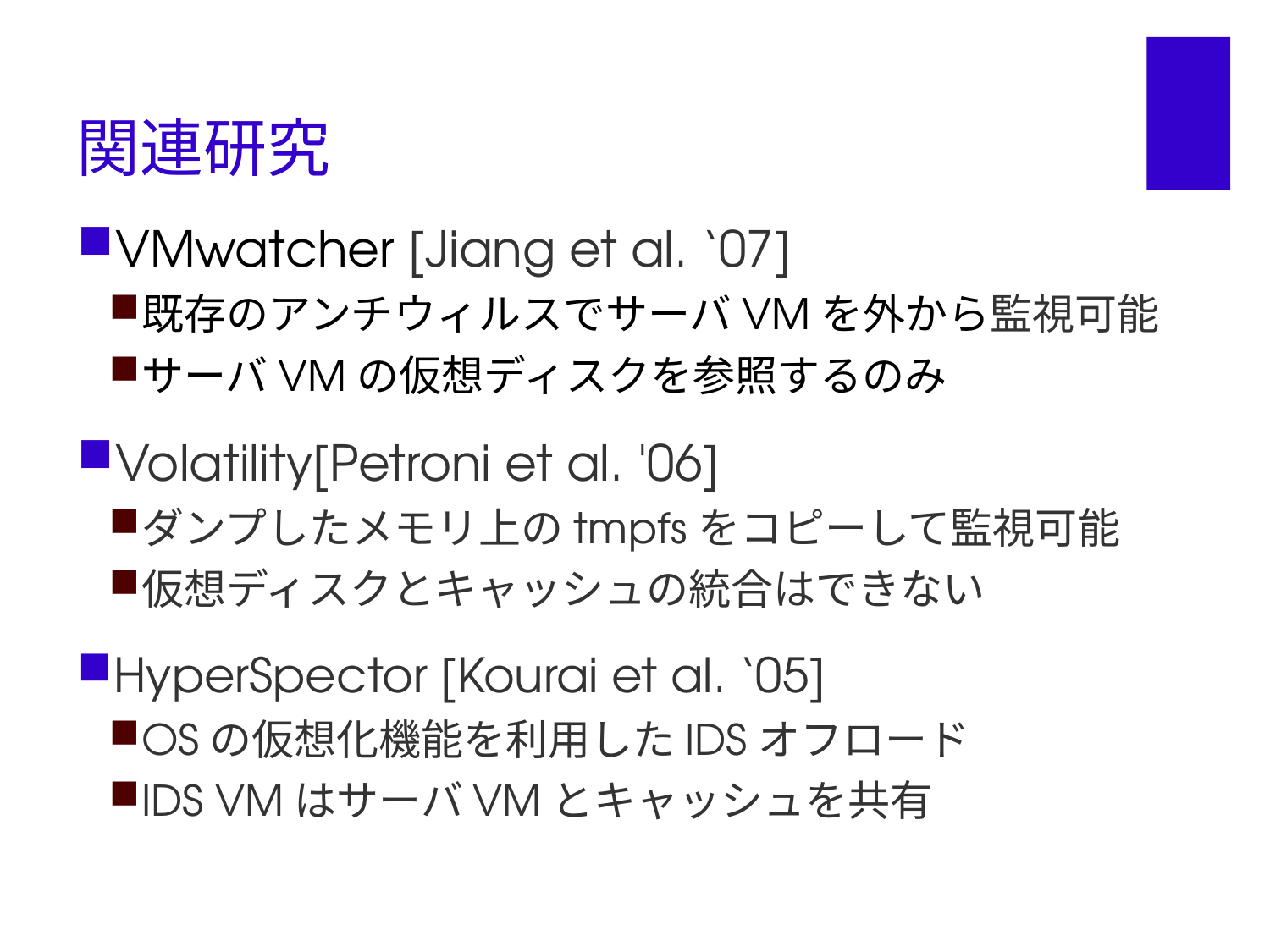

# 関連研究
VMwatcher [Jiang et al. ‘07]
既存のアンチウィルスでサーバVMを外から監視可能
サーバVMの仮想ディスクを参照するのみ
Volatility[Petroni et al. '06]
ダンプしたメモリ上のtmpfsをコピーして監視可能
仮想ディスクとキャッシュの統合はできない
HyperSpector [Kourai et al. ‘05]
OSの仮想化機能を利用したIDSオフロード
IDS VMはサーバVMとキャッシュを共有